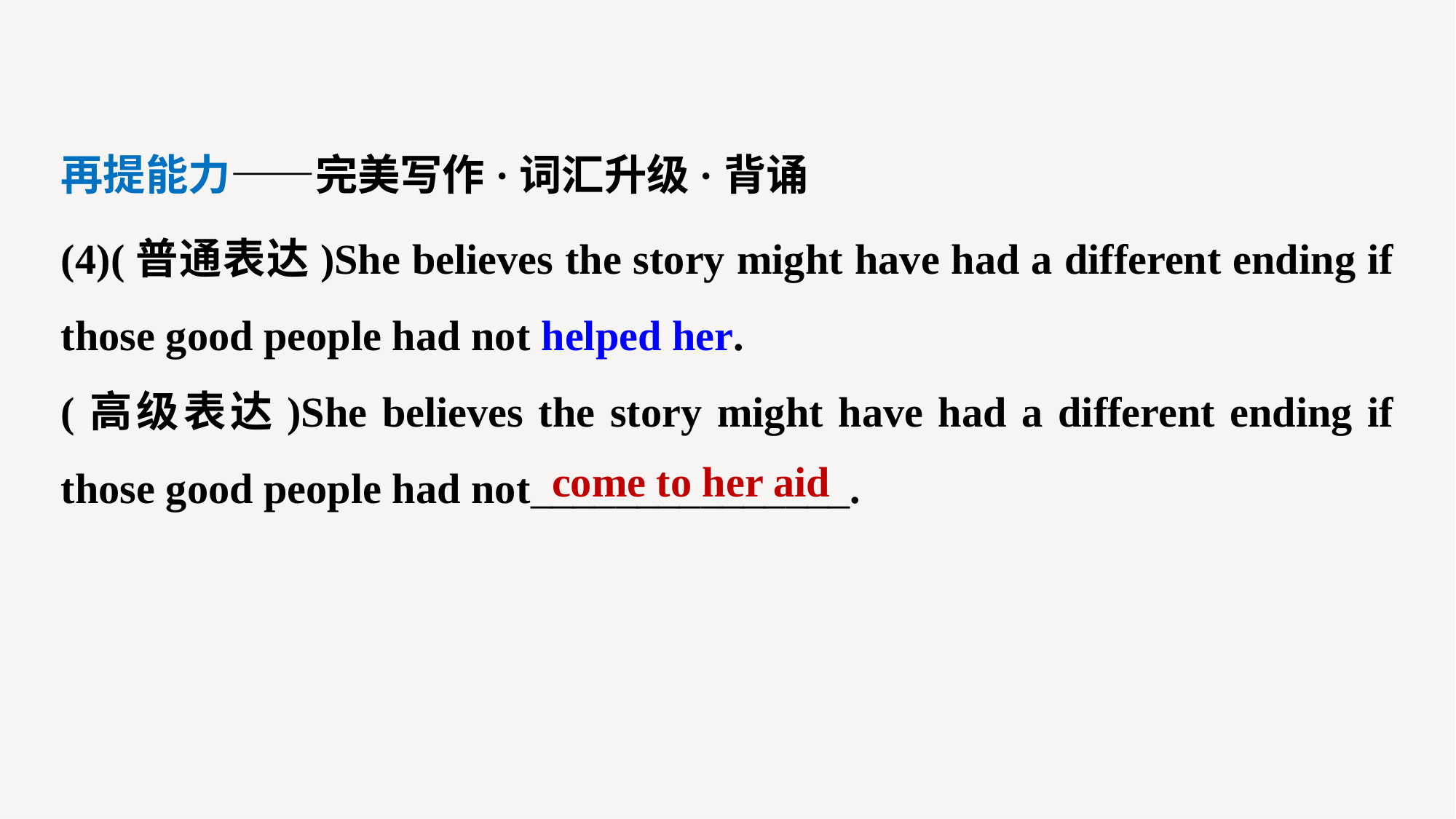

再提能力——完美写作·词汇升级·背诵
(4)(普通表达)She believes the story might have had a different ending if those good people had not helped her.
(高级表达)She believes the story might have had a different ending if those good people had not_______________.
come to her aid